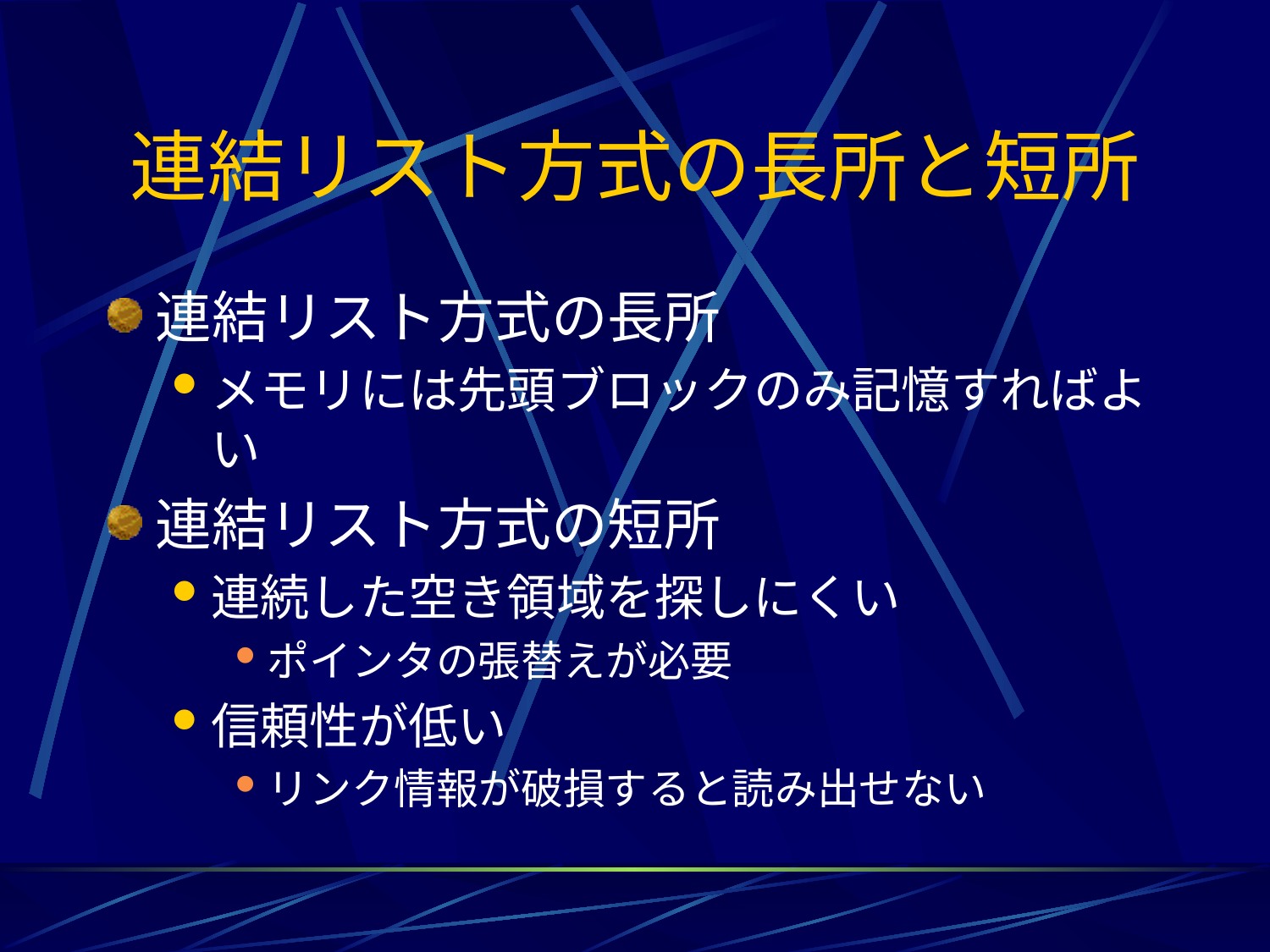

# 連結リスト方式の長所と短所
連結リスト方式の長所
メモリには先頭ブロックのみ記憶すればよい
連結リスト方式の短所
連続した空き領域を探しにくい
ポインタの張替えが必要
信頼性が低い
リンク情報が破損すると読み出せない